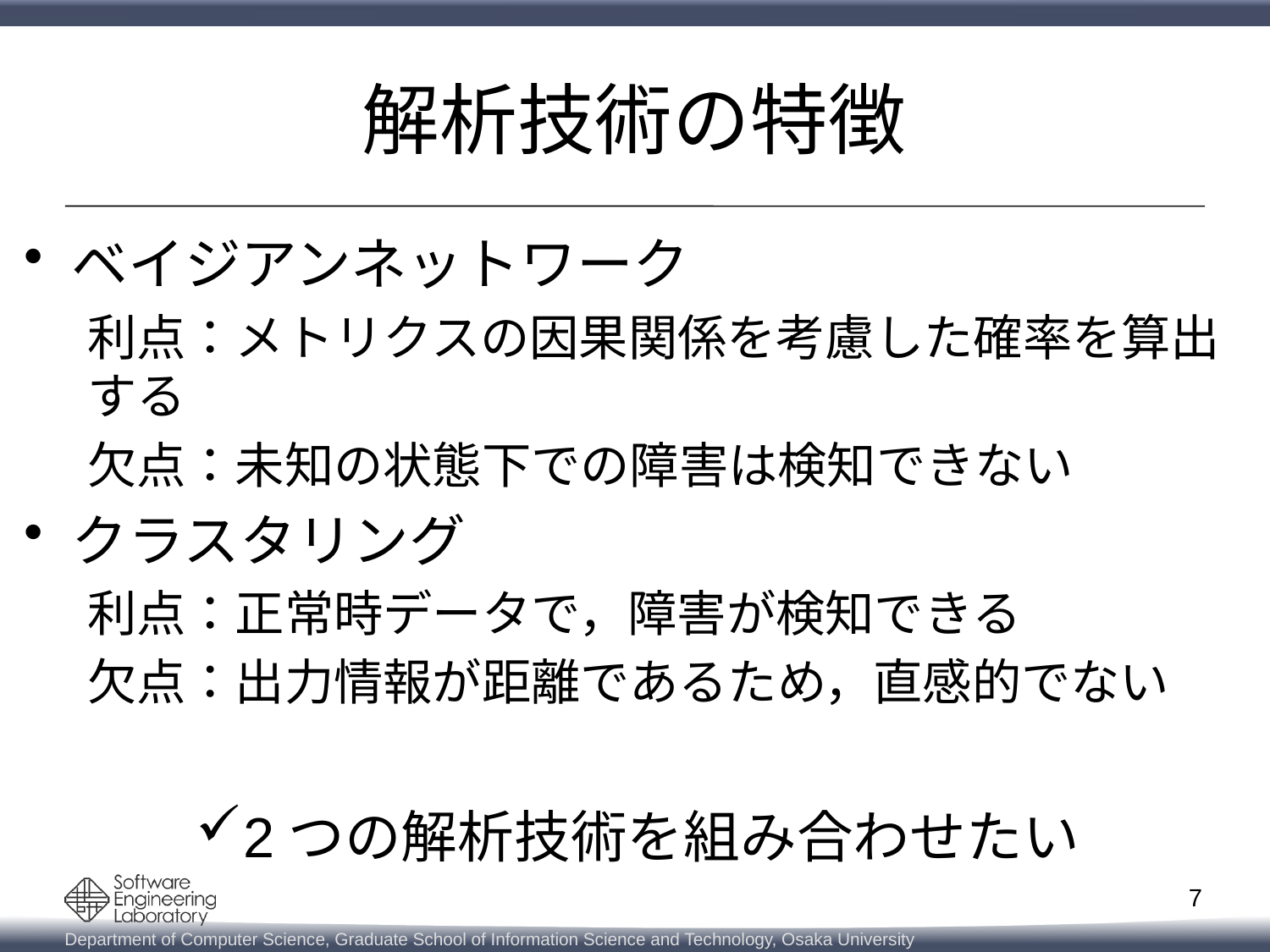

# 解析技術の特徴
ベイジアンネットワーク
利点：メトリクスの因果関係を考慮した確率を算出する
欠点：未知の状態下での障害は検知できない
クラスタリング
利点：正常時データで，障害が検知できる
欠点：出力情報が距離であるため，直感的でない

2つの解析技術を組み合わせたい
7